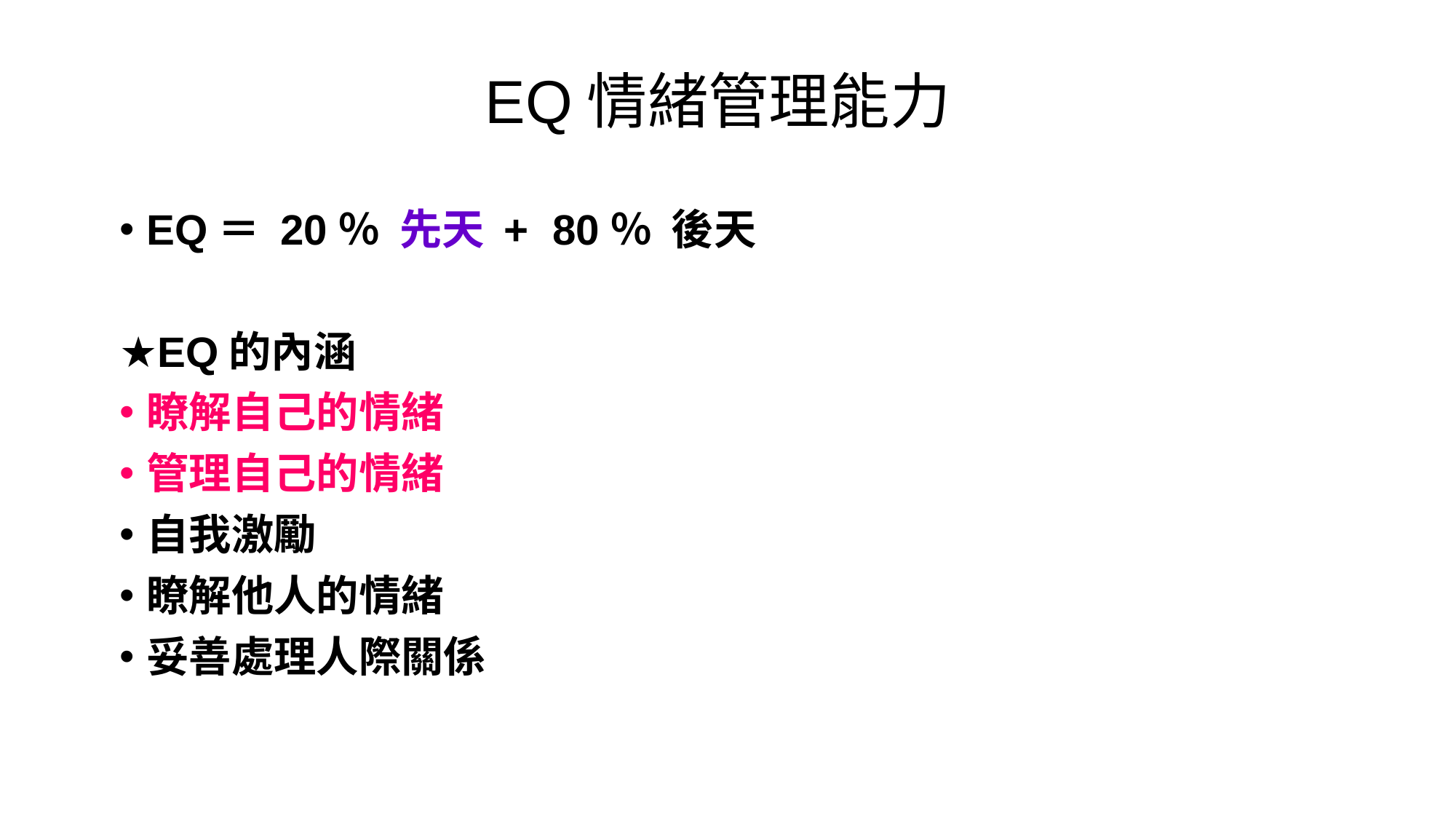

# EQ情緒管理能力
EQ＝ 20％  先天 +  80％  後天

★EQ的內涵
瞭解自己的情緒
管理自己的情緒
自我激勵
瞭解他人的情緒
妥善處理人際關係